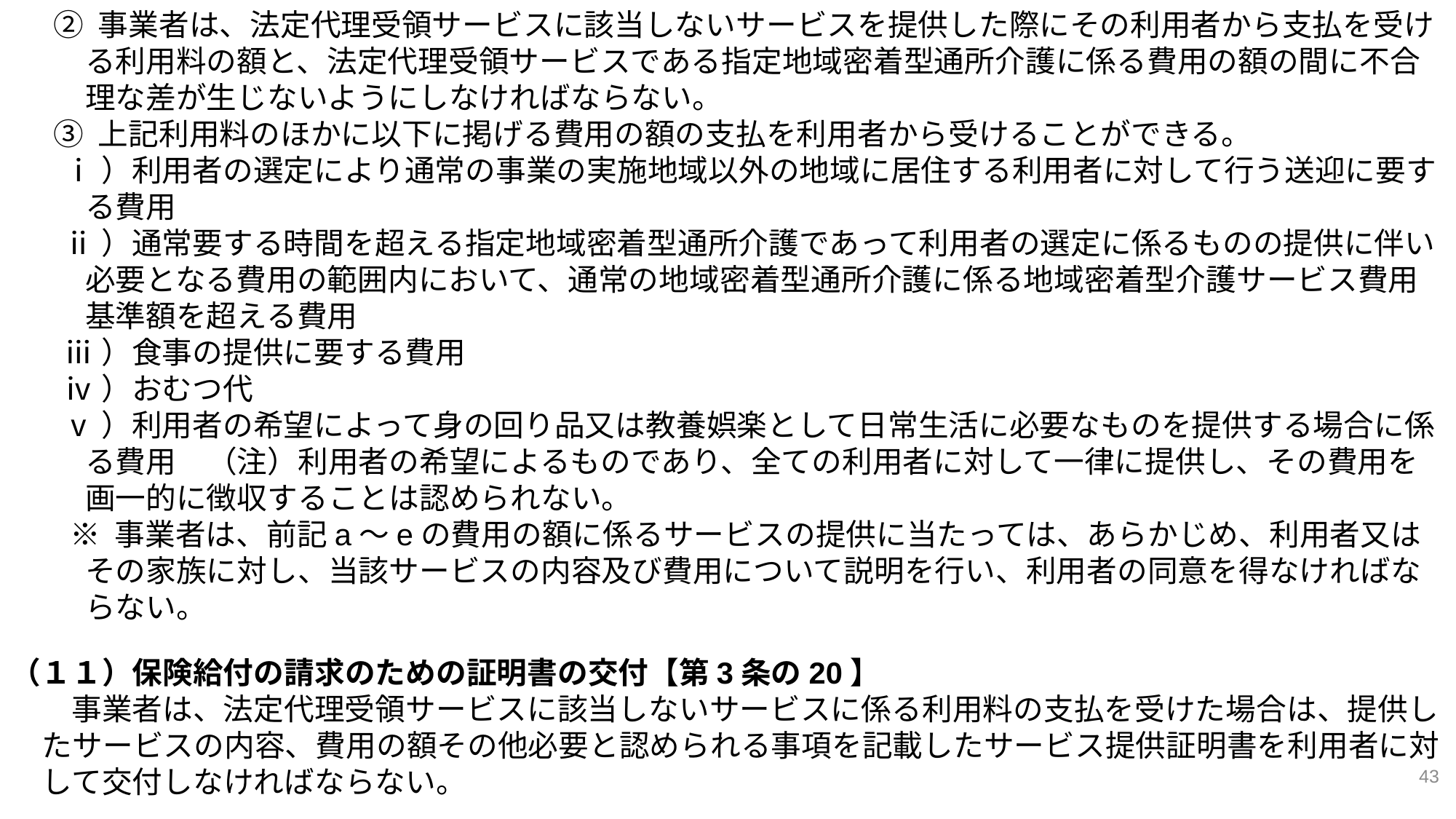

② 事業者は、法定代理受領サービスに該当しないサービスを提供した際にその利用者から支払を受ける利用料の額と、法定代理受領サービスである指定地域密着型通所介護に係る費用の額の間に不合理な差が生じないようにしなければならない。
③ 上記利用料のほかに以下に掲げる費用の額の支払を利用者から受けることができる。
ⅰ）利用者の選定により通常の事業の実施地域以外の地域に居住する利用者に対して行う送迎に要する費用
ⅱ）通常要する時間を超える指定地域密着型通所介護であって利用者の選定に係るものの提供に伴い必要となる費用の範囲内において、通常の地域密着型通所介護に係る地域密着型介護サービス費用基準額を超える費用
ⅲ）食事の提供に要する費用
ⅳ）おむつ代
ⅴ）利用者の希望によって身の回り品又は教養娯楽として日常生活に必要なものを提供する場合に係る費用　（注）利用者の希望によるものであり、全ての利用者に対して一律に提供し、その費用を画一的に徴収することは認められない。
 ※ 事業者は、前記a～eの費用の額に係るサービスの提供に当たっては、あらかじめ、利用者又はその家族に対し、当該サービスの内容及び費用について説明を行い、利用者の同意を得なければならない。

（１１）保険給付の請求のための証明書の交付【第3条の20】
　　事業者は、法定代理受領サービスに該当しないサービスに係る利用料の支払を受けた場合は、提供したサービスの内容、費用の額その他必要と認められる事項を記載したサービス提供証明書を利用者に対して交付しなければならない。
43